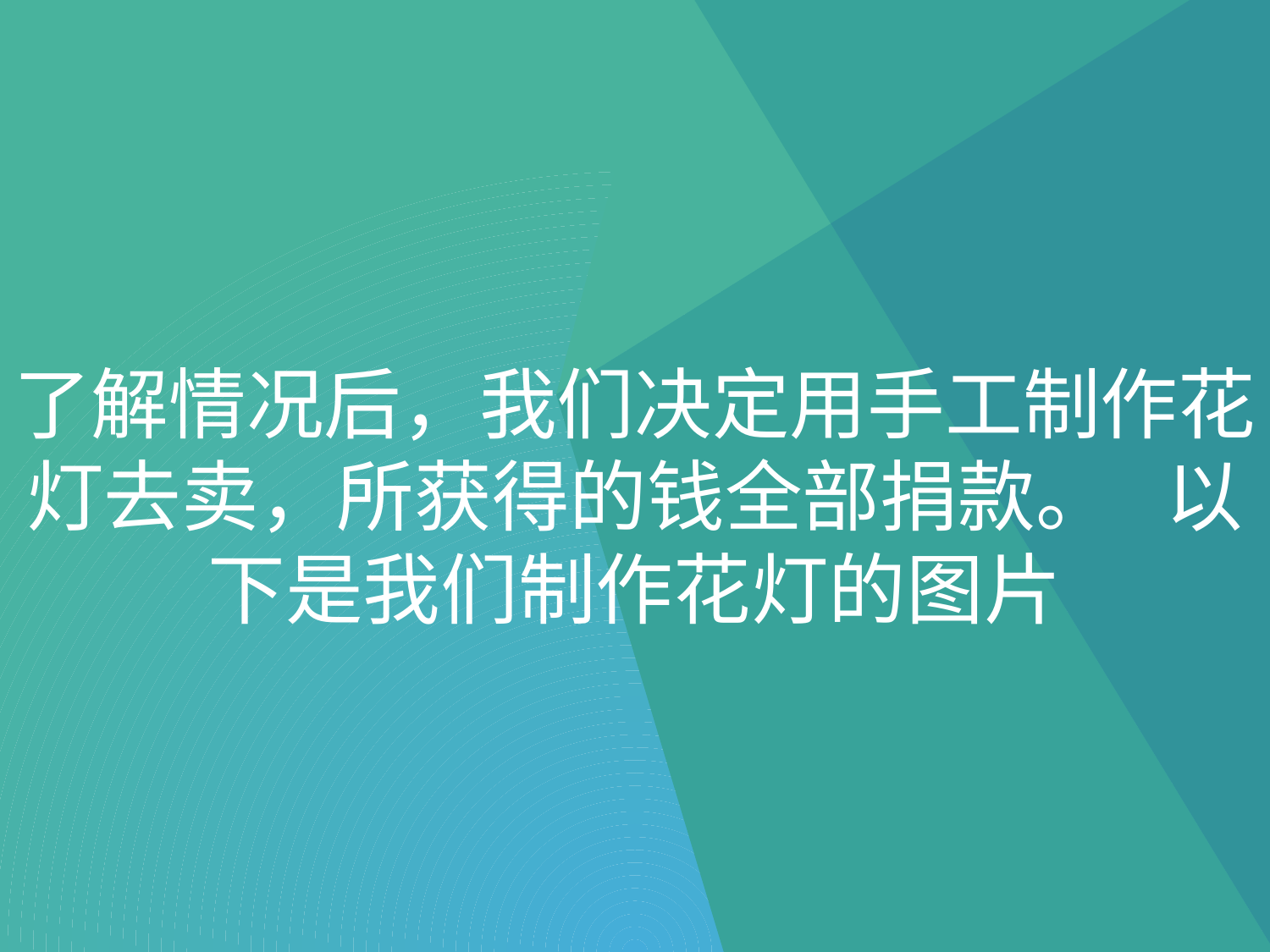

了解情况后，我们决定用手工制作花灯去卖，所获得的钱全部捐款。   以下是我们制作花灯的图片